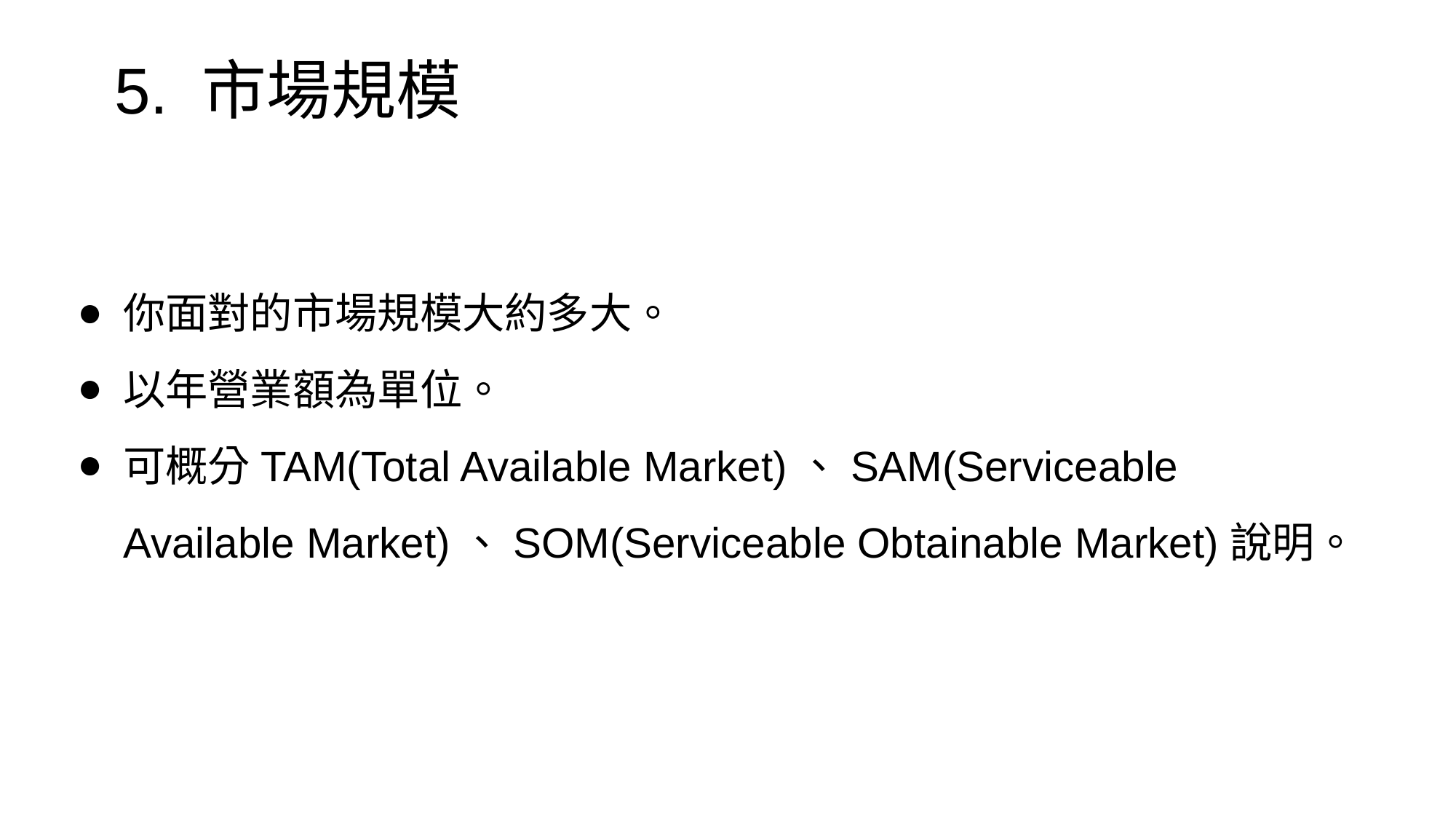

# 5. 市場規模
你面對的市場規模大約多大。
以年營業額為單位。
可概分TAM(Total Available Market)、SAM(Serviceable Available Market)、SOM(Serviceable Obtainable Market)說明。